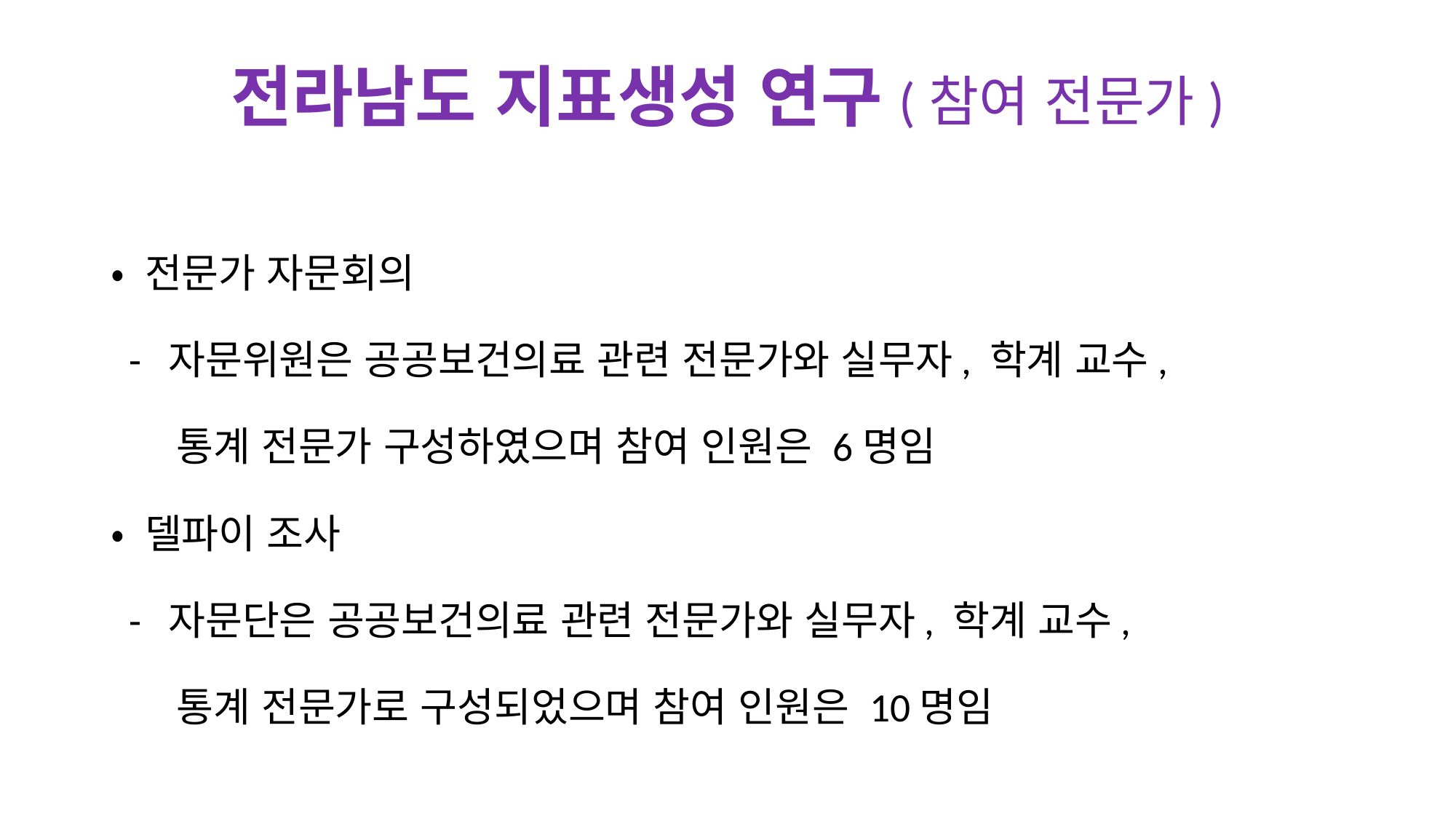

# 전라남도 지표생성 연구(참여 전문가)
• 전문가 자문회의
  -  자문위원은 공공보건의료 관련 전문가와 실무자, 학계 교수,
     통계 전문가 구성하였으며 참여 인원은 6명임
• 델파이 조사
  -  자문단은 공공보건의료 관련 전문가와 실무자, 학계 교수,
     통계 전문가로 구성되었으며 참여 인원은 10명임